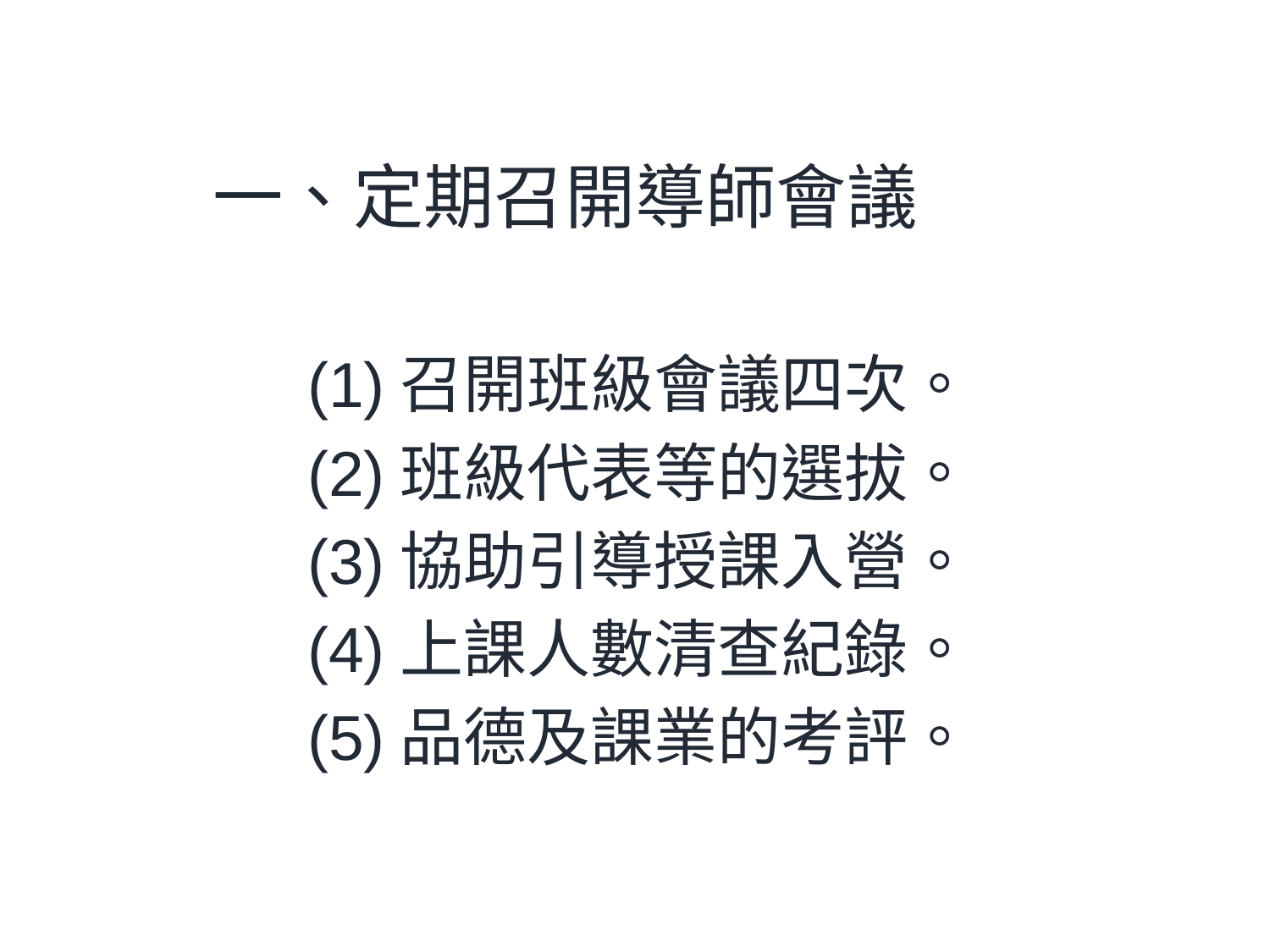

一、定期召開導師會議
(1)召開班級會議四次。
(2)班級代表等的選拔。
(3)協助引導授課入營。
(4)上課人數清查紀錄。
(5)品德及課業的考評。